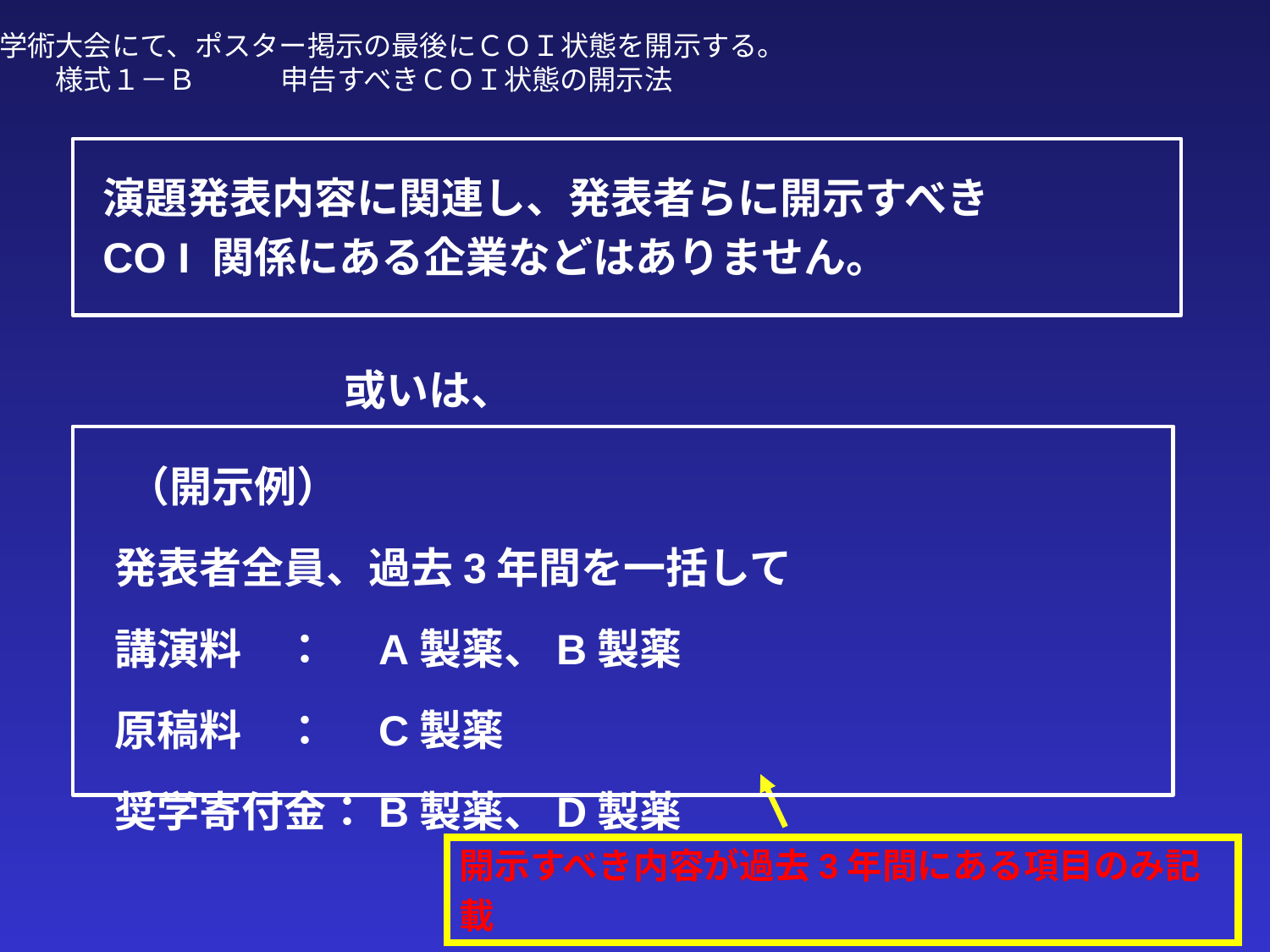

学術大会にて、ポスター掲示の最後にＣＯＩ状態を開示する。
　　様式１－Ｂ　　　申告すべきＣＯＩ状態の開示法

演題発表内容に関連し、発表者らに開示すべき
CO I 関係にある企業などはありません。

或いは、

　（開示例）

  発表者全員、過去3年間を一括して

  講演料　：　A製薬、B製薬
  原稿料　：　C製薬
  奨学寄付金：B製薬、D製薬
開示すべき内容が過去3年間にある項目のみ記載